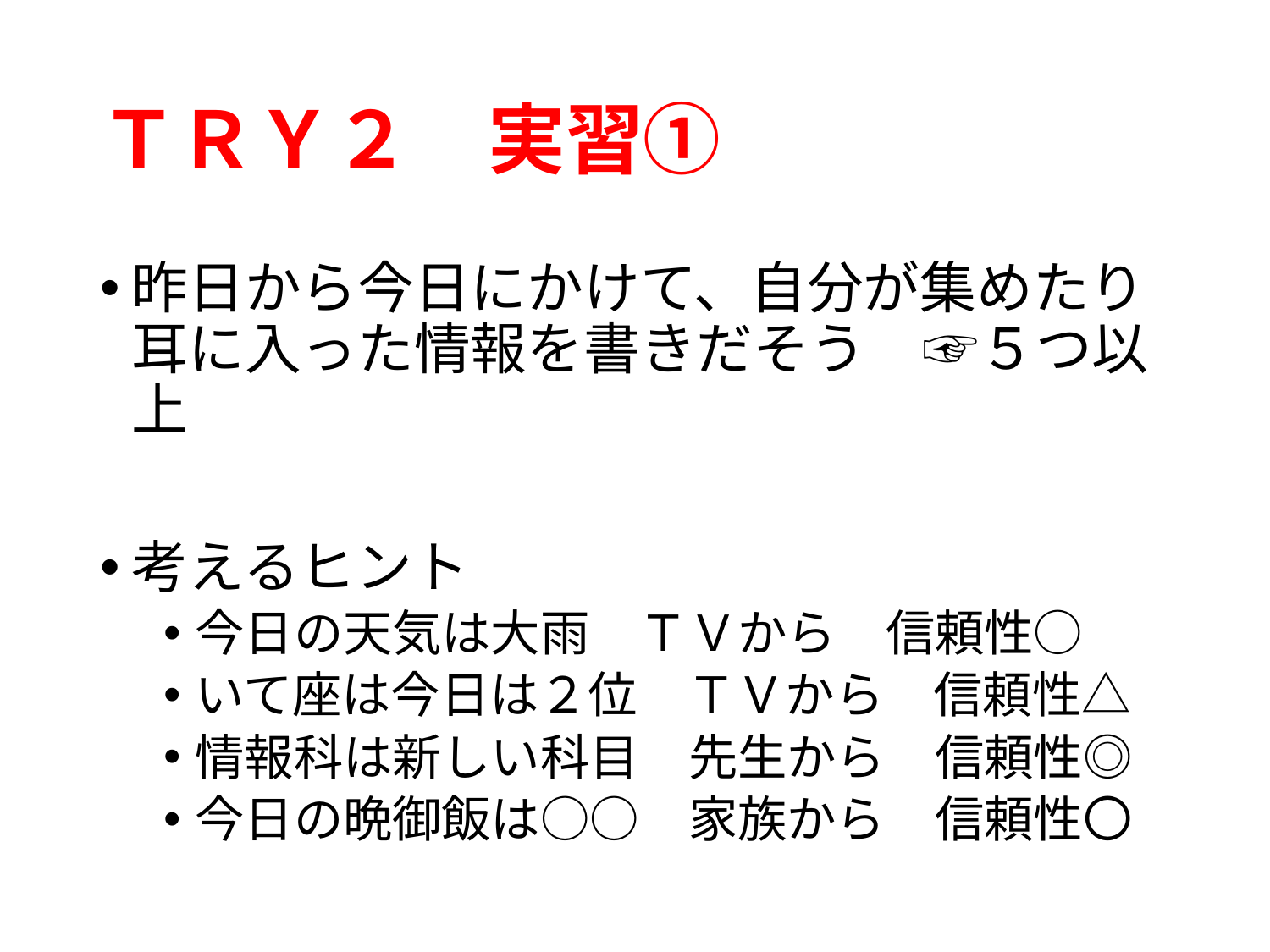

# ＴＲＹ２　実習①
昨日から今日にかけて、自分が集めたり耳に入った情報を書きだそう　☞５つ以上

考えるヒント
今日の天気は大雨　ＴＶから　信頼性○
いて座は今日は２位　ＴＶから　信頼性△
情報科は新しい科目　先生から　信頼性◎
今日の晩御飯は○○　家族から　信頼性〇